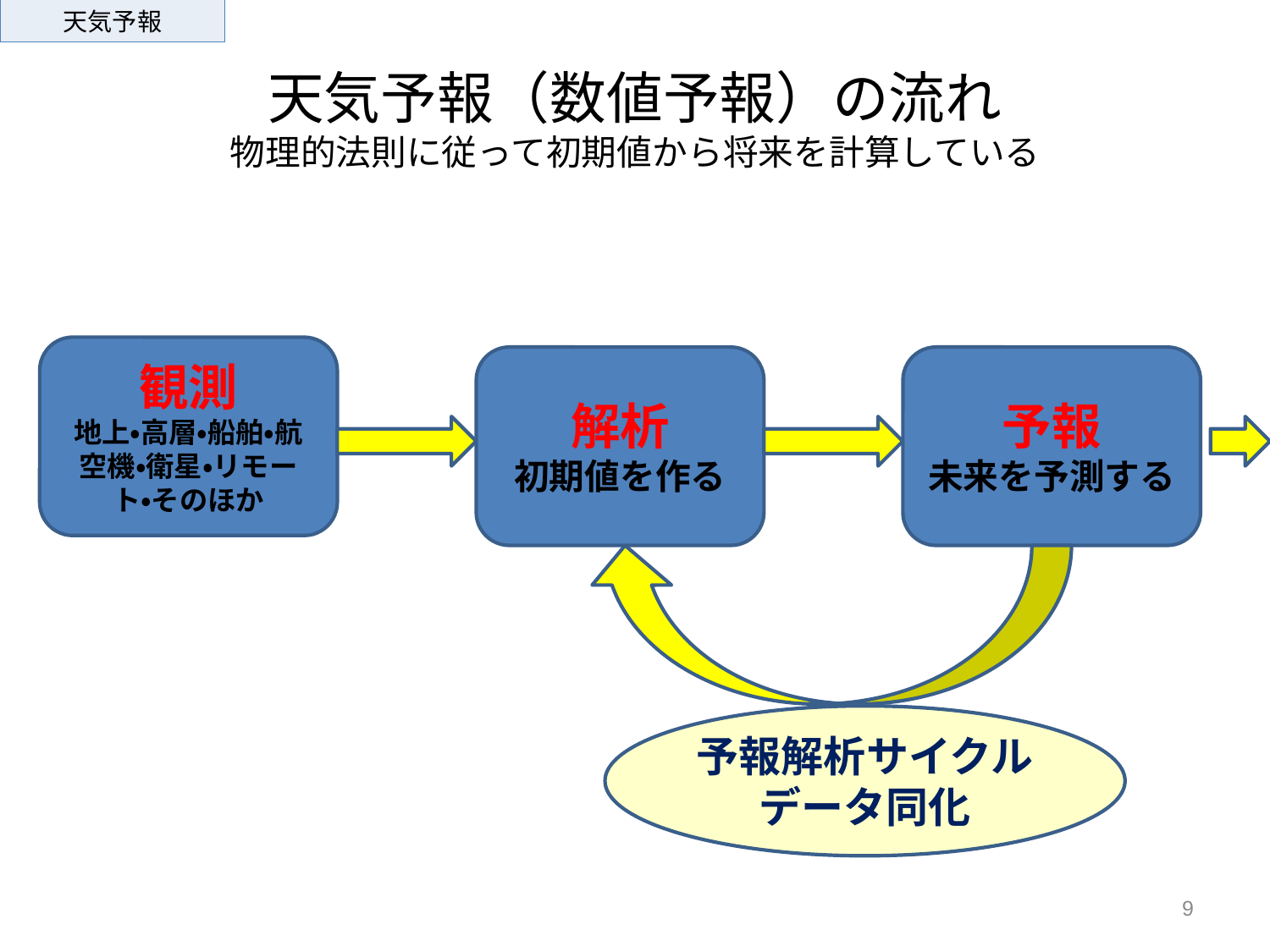

天気予報
# 天気予報（数値予報）の流れ 物理的法則に従って初期値から将来を計算している
観測
地上・高層・船舶・航空機・衛星・リモート・そのほか
解析
初期値を作る
予報
未来を予測する

予報解析サイクル
データ同化
9